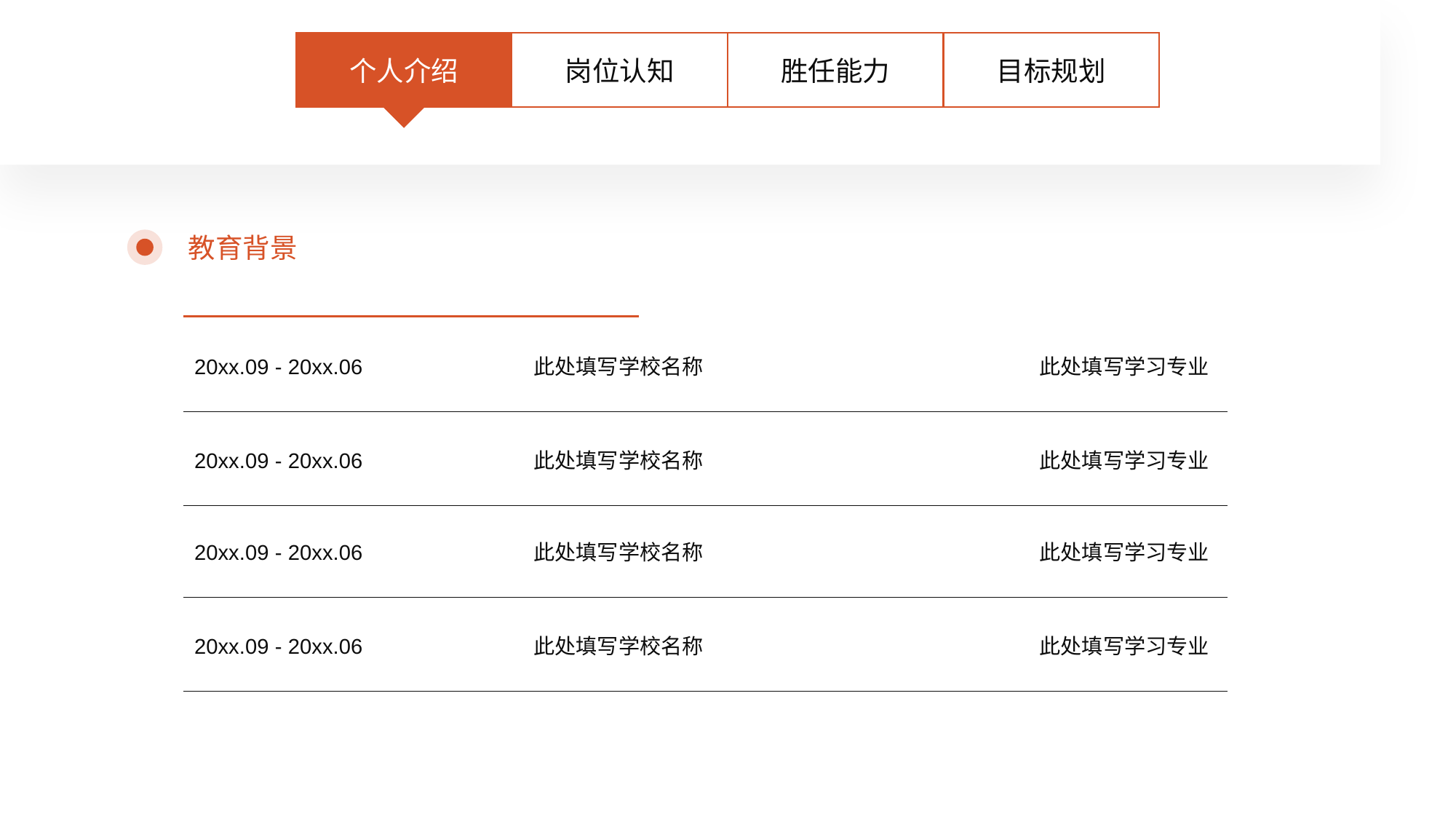

个人介绍
岗位认知
胜任能力
目标规划

教育背景

20xx.09 - 20xx.06
此处填写学校名称
此处填写学习专业
20xx.09 - 20xx.06
此处填写学校名称
此处填写学习专业
20xx.09 - 20xx.06
此处填写学校名称
此处填写学习专业
20xx.09 - 20xx.06
此处填写学校名称
此处填写学习专业